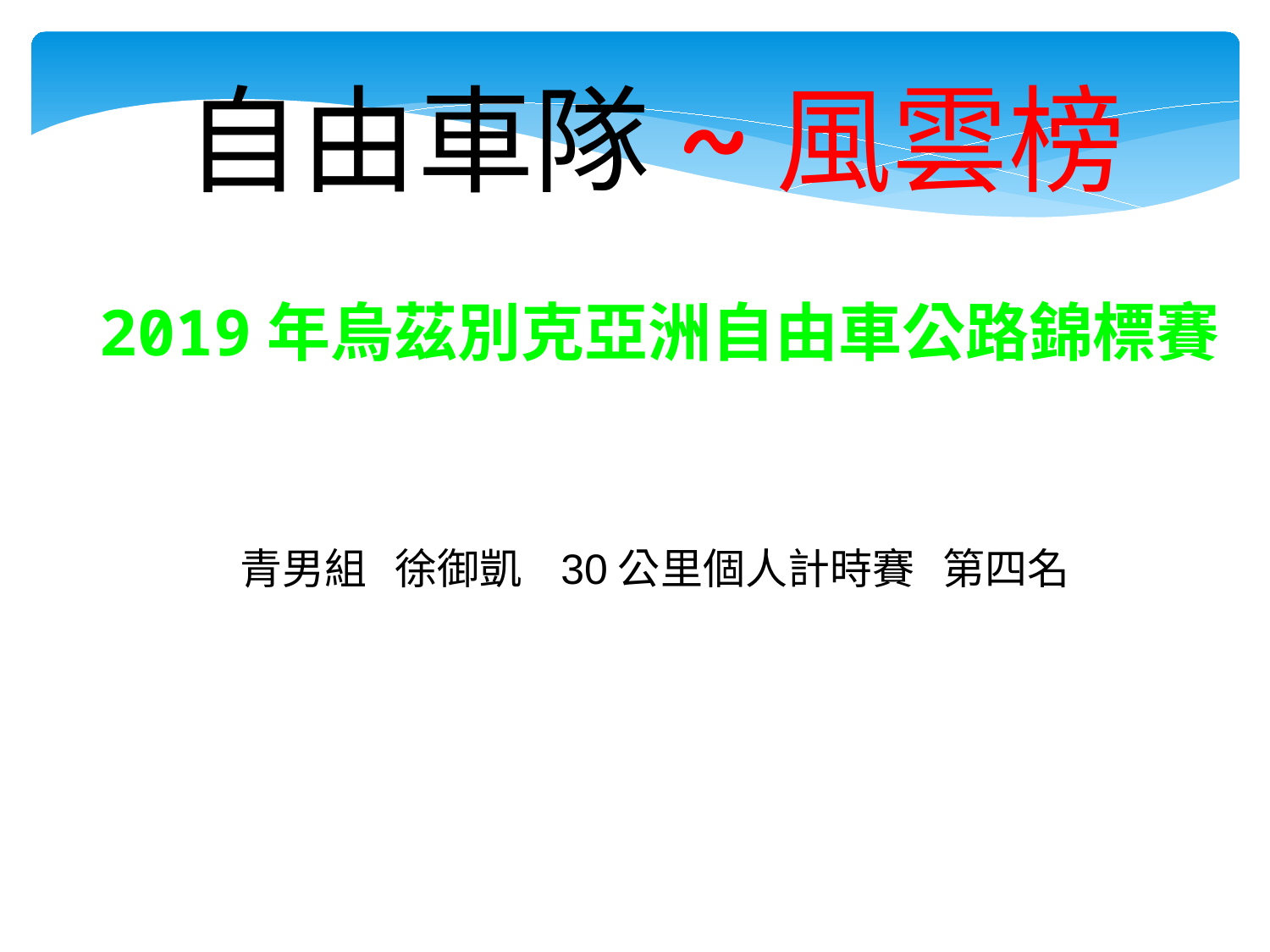

自由車隊~風雲榜
2019年烏茲別克亞洲自由車公路錦標賽

青男組   徐御凱   30公里個人計時賽   第四名